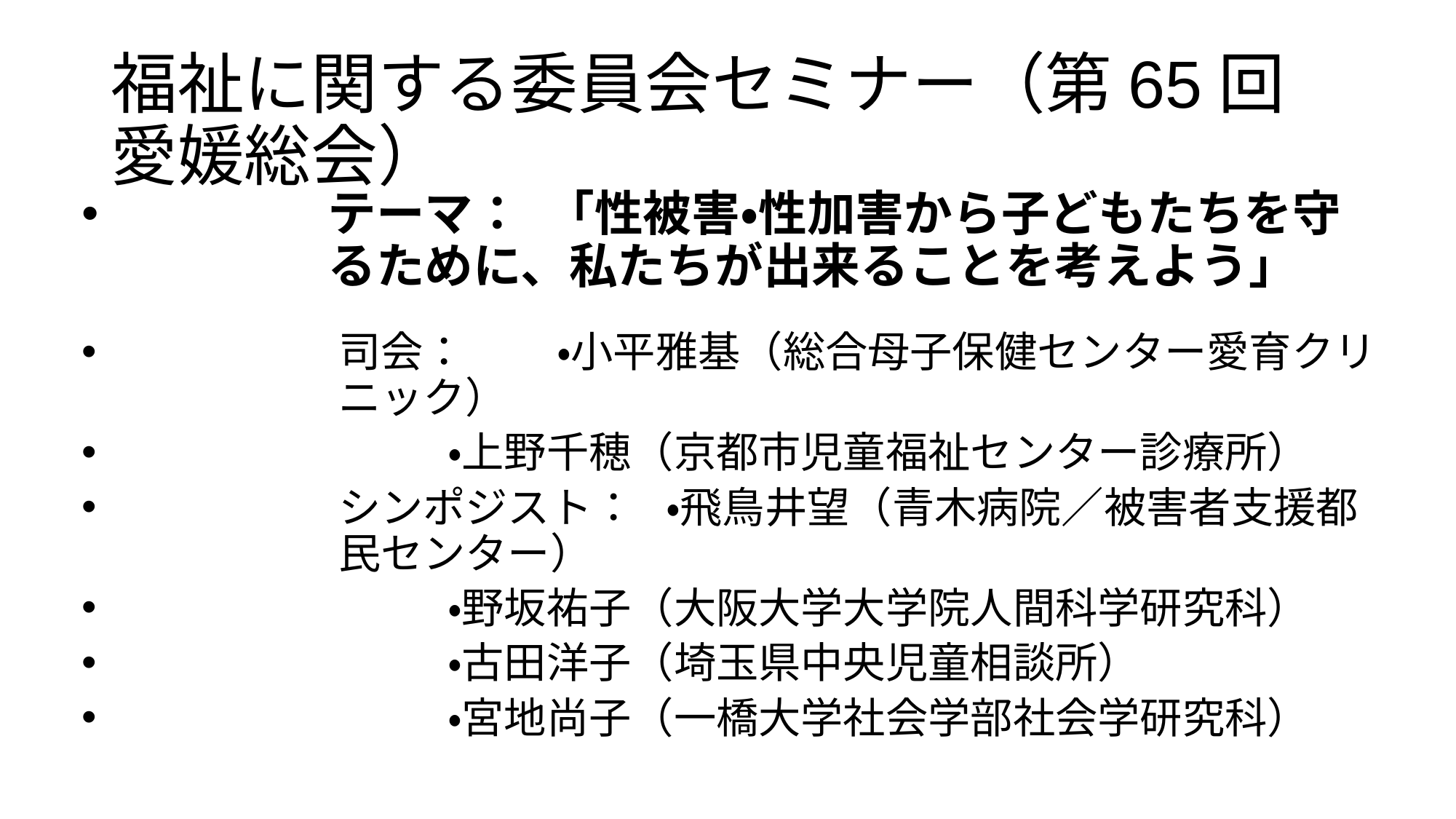

# 福祉に関する委員会セミナー（第65回愛媛総会）
テーマ：	「性被害・性加害から子どもたちを守るために、私たちが出来ることを考えよう」
司会：	・小平雅基（総合母子保健センター愛育クリニック）
	・上野千穂（京都市児童福祉センター診療所）
シンポジスト：	・飛鳥井望（青木病院／被害者支援都民センター）
	・野坂祐子（大阪大学大学院人間科学研究科）
	・古田洋子（埼玉県中央児童相談所）
	・宮地尚子（一橋大学社会学部社会学研究科）